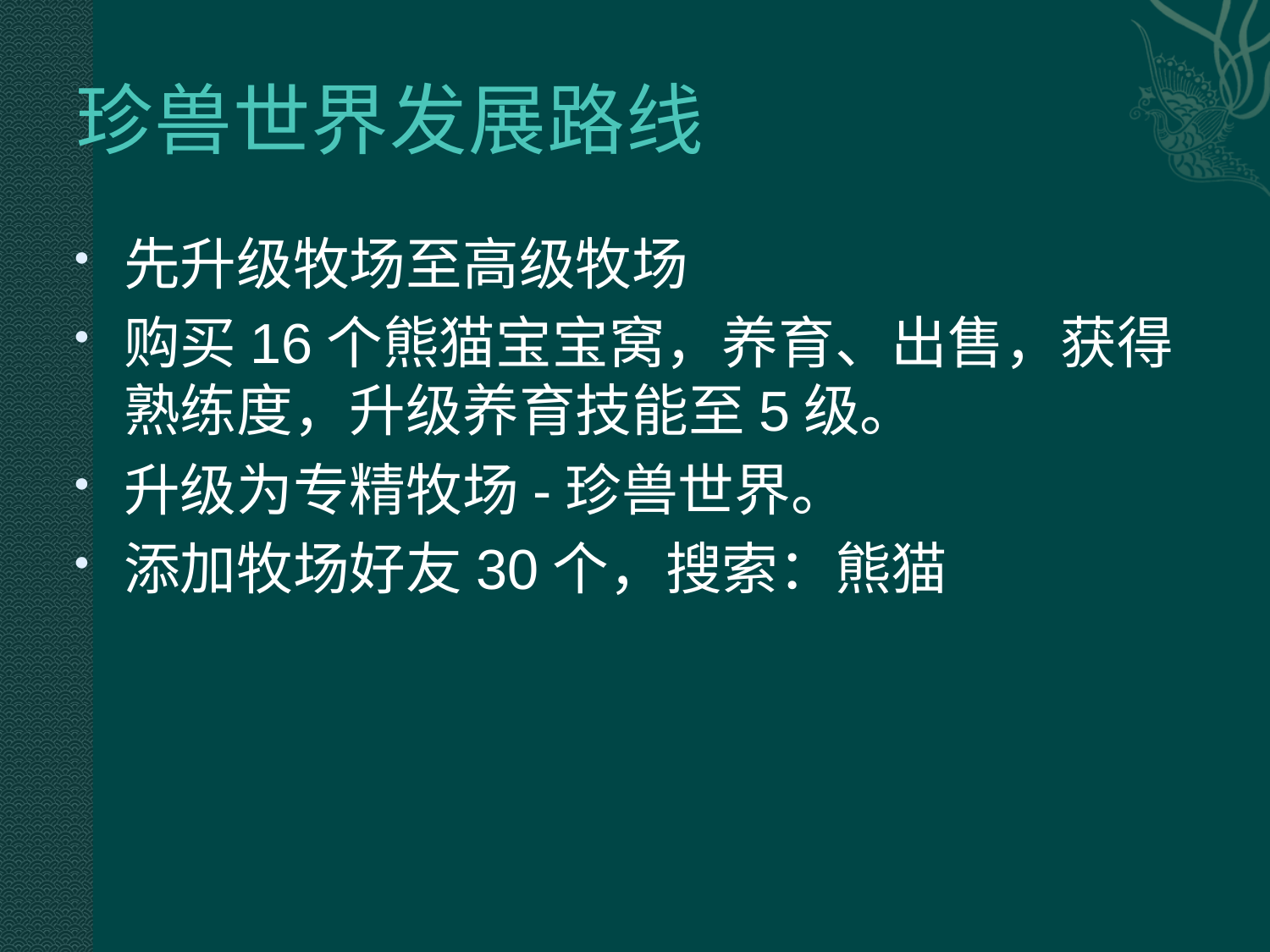

# 珍兽世界发展路线
先升级牧场至高级牧场
购买16个熊猫宝宝窝，养育、出售，获得熟练度，升级养育技能至5级。
升级为专精牧场-珍兽世界。
添加牧场好友30个，搜索：熊猫